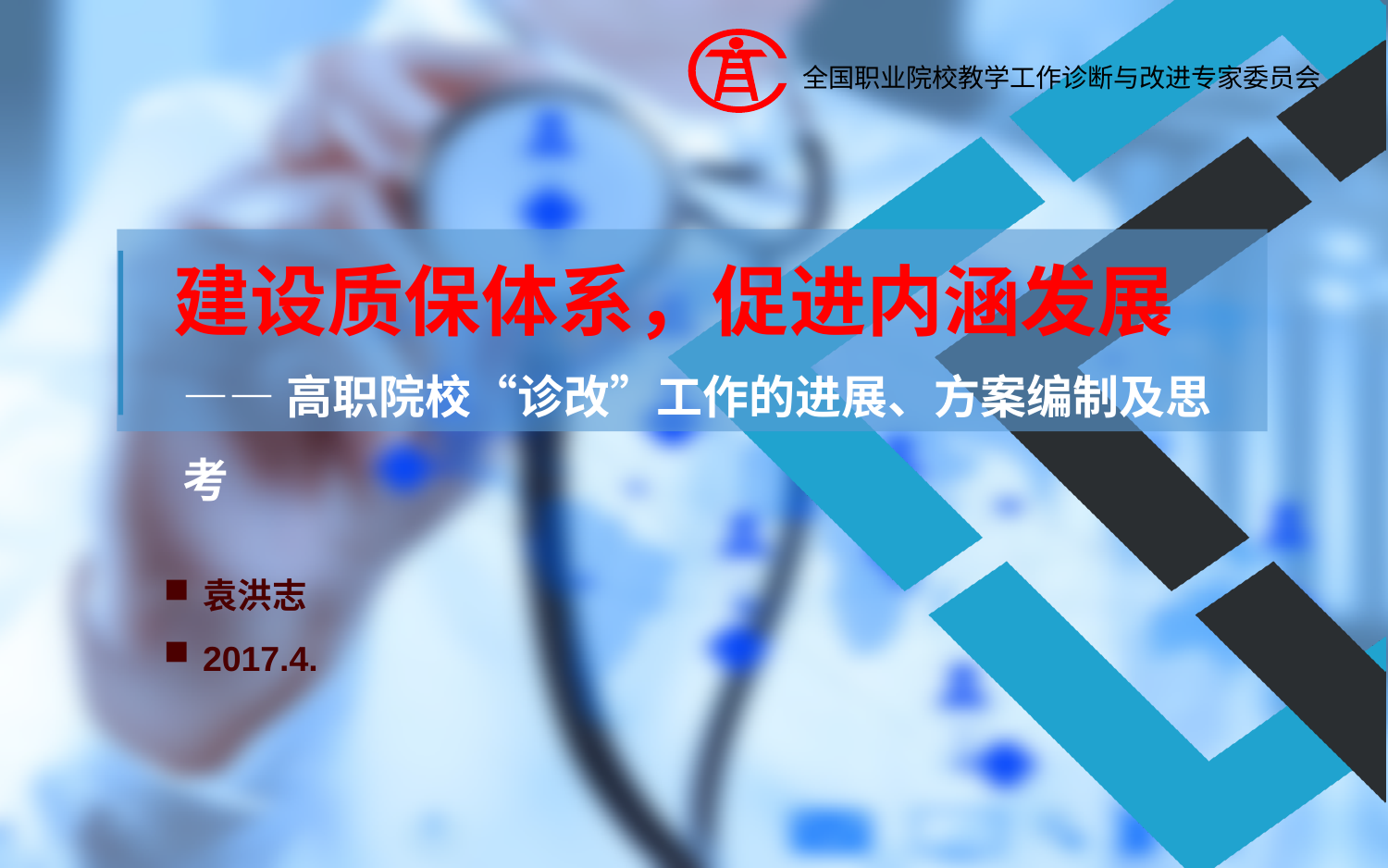

建设质保体系，促进内涵发展
——高职院校“诊改”工作的进展、方案编制及思考
袁洪志
2017.4.